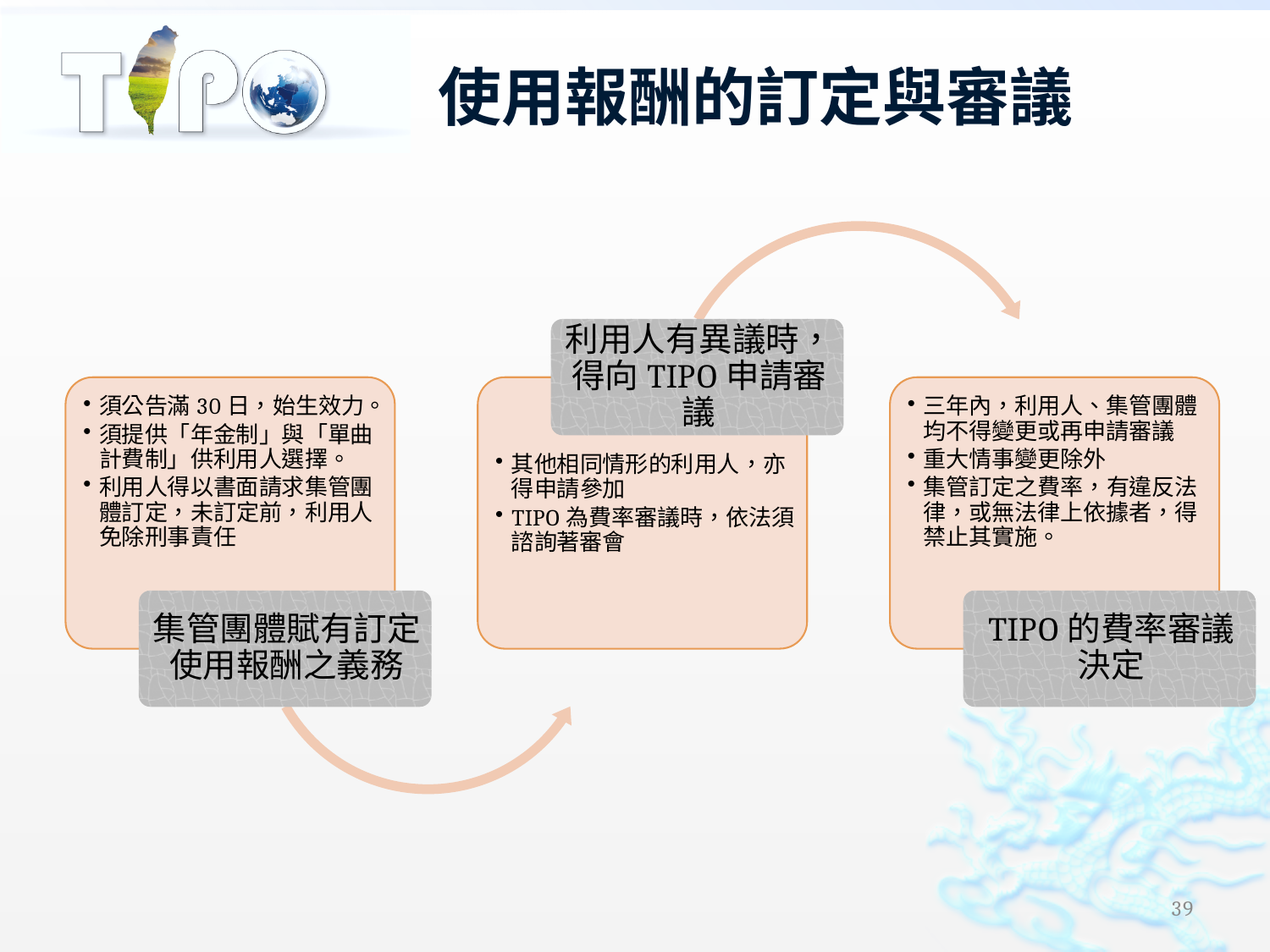

# 使用報酬的訂定與審議
須公告滿30日，始生效力。
須提供「年金制」與「單曲計費制」供利用人選擇。
利用人得以書面請求集管團體訂定，未訂定前，利用人免除刑事責任
集管團體賦有訂定使用報酬之義務
其他相同情形的利用人，亦得申請參加
TIPO為費率審議時，依法須諮詢著審會
利用人有異議時，得向TIPO申請審議
三年內，利用人、集管團體均不得變更或再申請審議
重大情事變更除外
集管訂定之費率，有違反法律，或無法律上依據者，得禁止其實施。
TIPO的費率審議決定
39